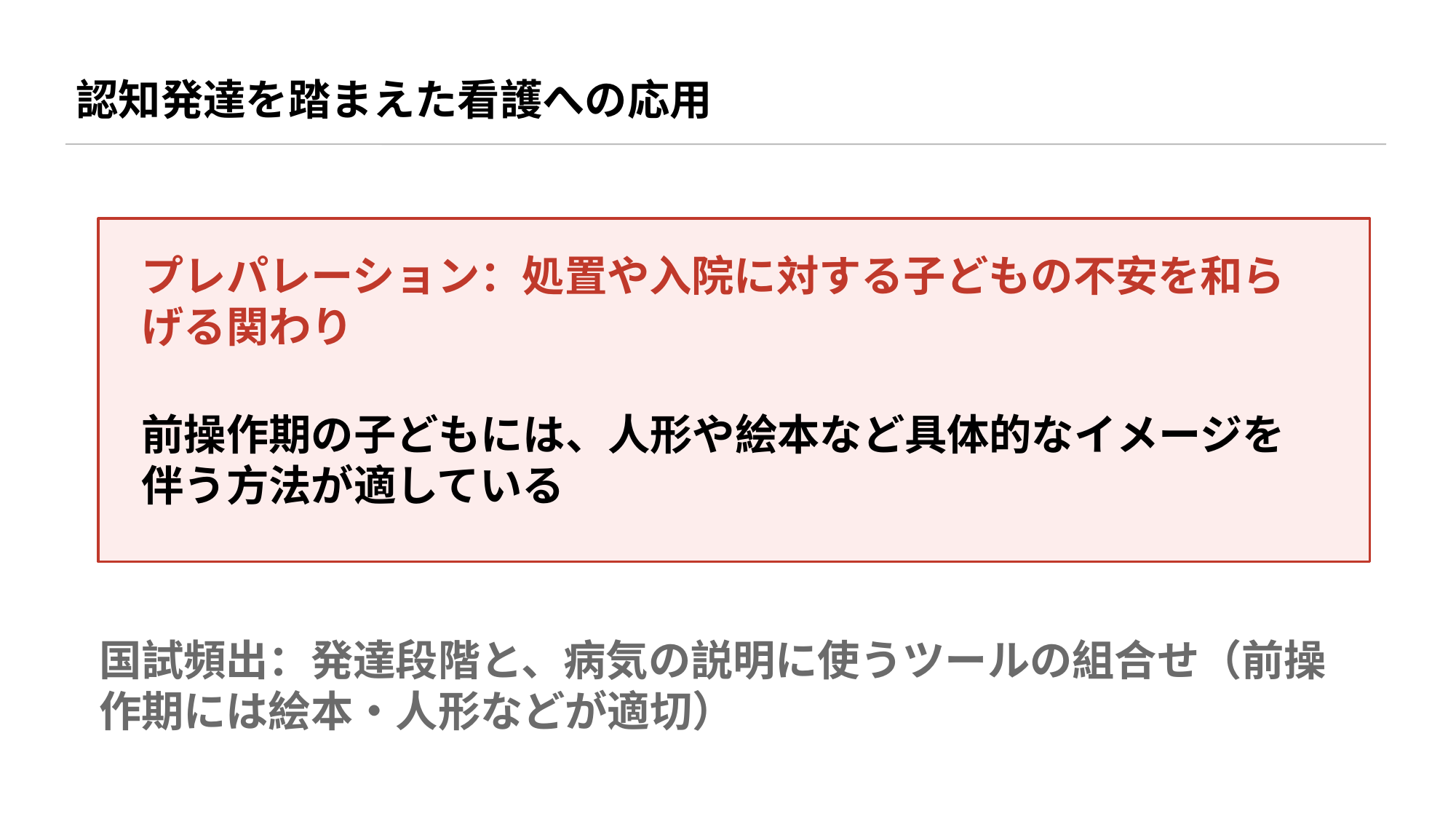

認知発達を踏まえた看護への応用

プレパレーション：処置や入院に対する子どもの不安を和らげる関わり
前操作期の子どもには、人形や絵本など具体的なイメージを伴う方法が適している
国試頻出：発達段階と、病気の説明に使うツールの組合せ（前操作期には絵本・人形などが適切）